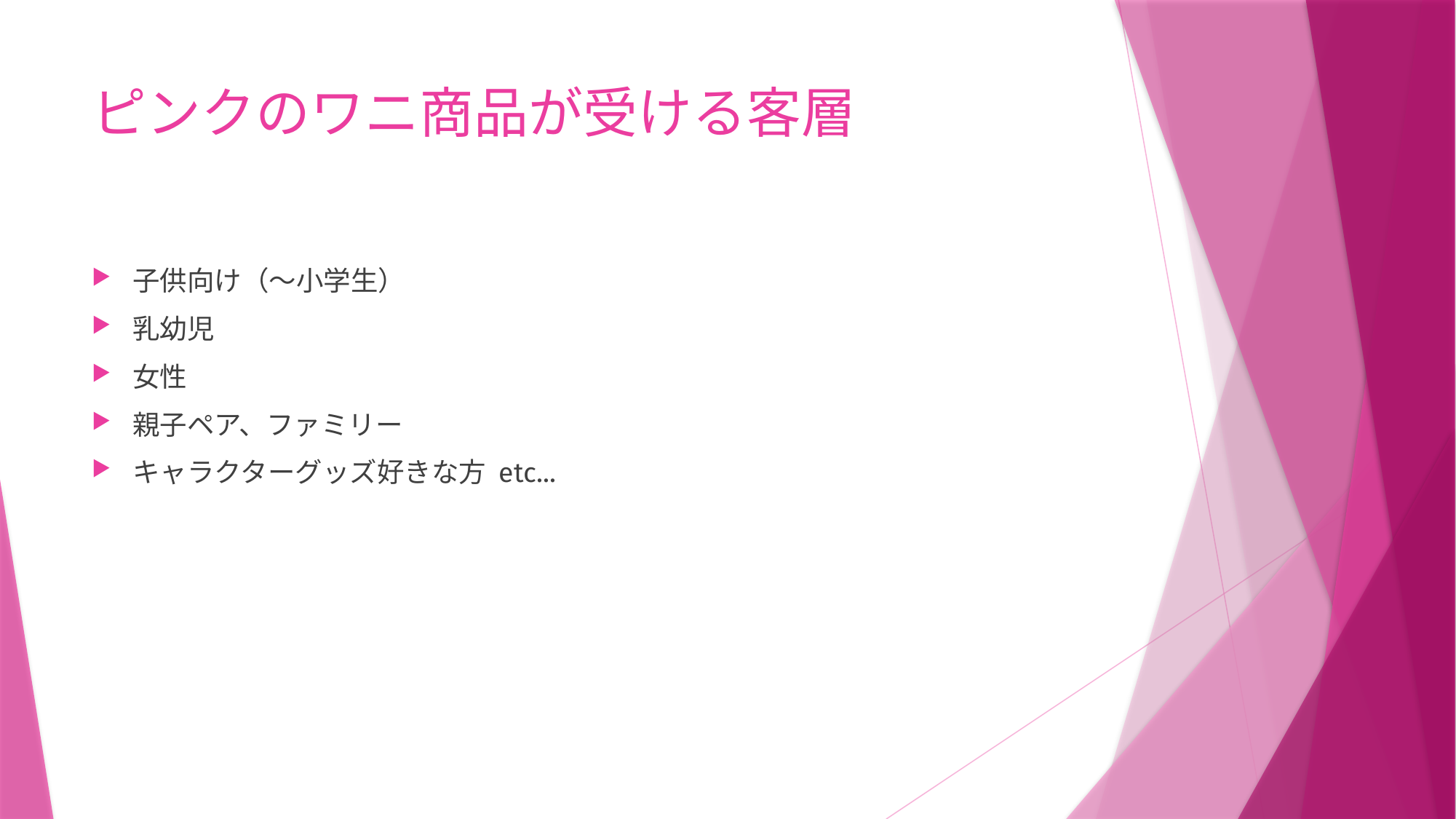

# ピンクのワニ商品が受ける客層
子供向け（～小学生）
乳幼児
女性
親子ペア、ファミリー
キャラクターグッズ好きな方 etc...